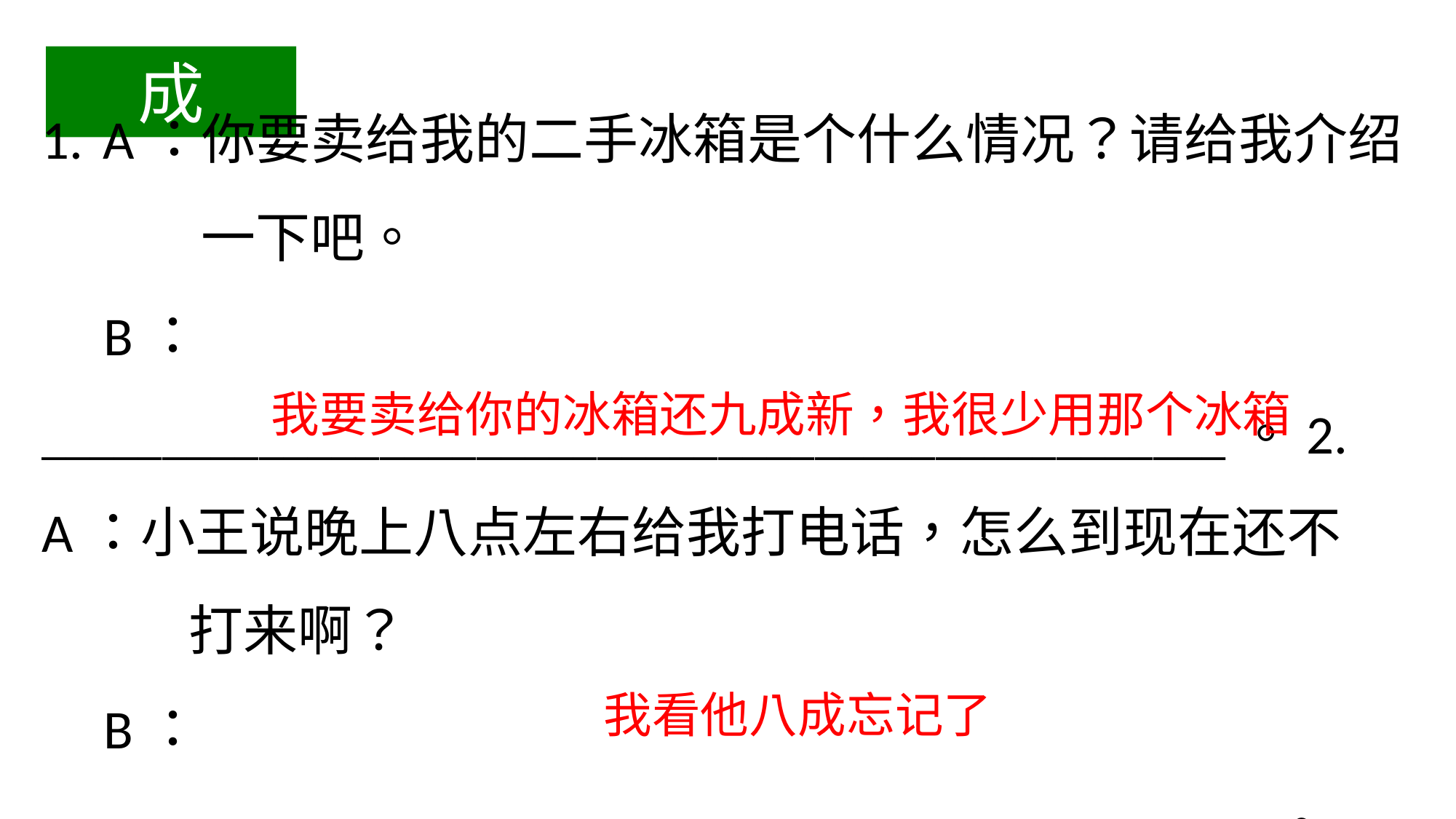

成
A：你要卖给我的二手冰箱是个什么情况？请给我介绍
            一下吧。
     B：_________________________________________________。2. A：小王说晚上八点左右给我打电话，怎么到现在还不
           打来啊？
     B：_____________________________________________。
我要卖给你的冰箱还九成新，我很少用那个冰箱
我看他八成忘记了